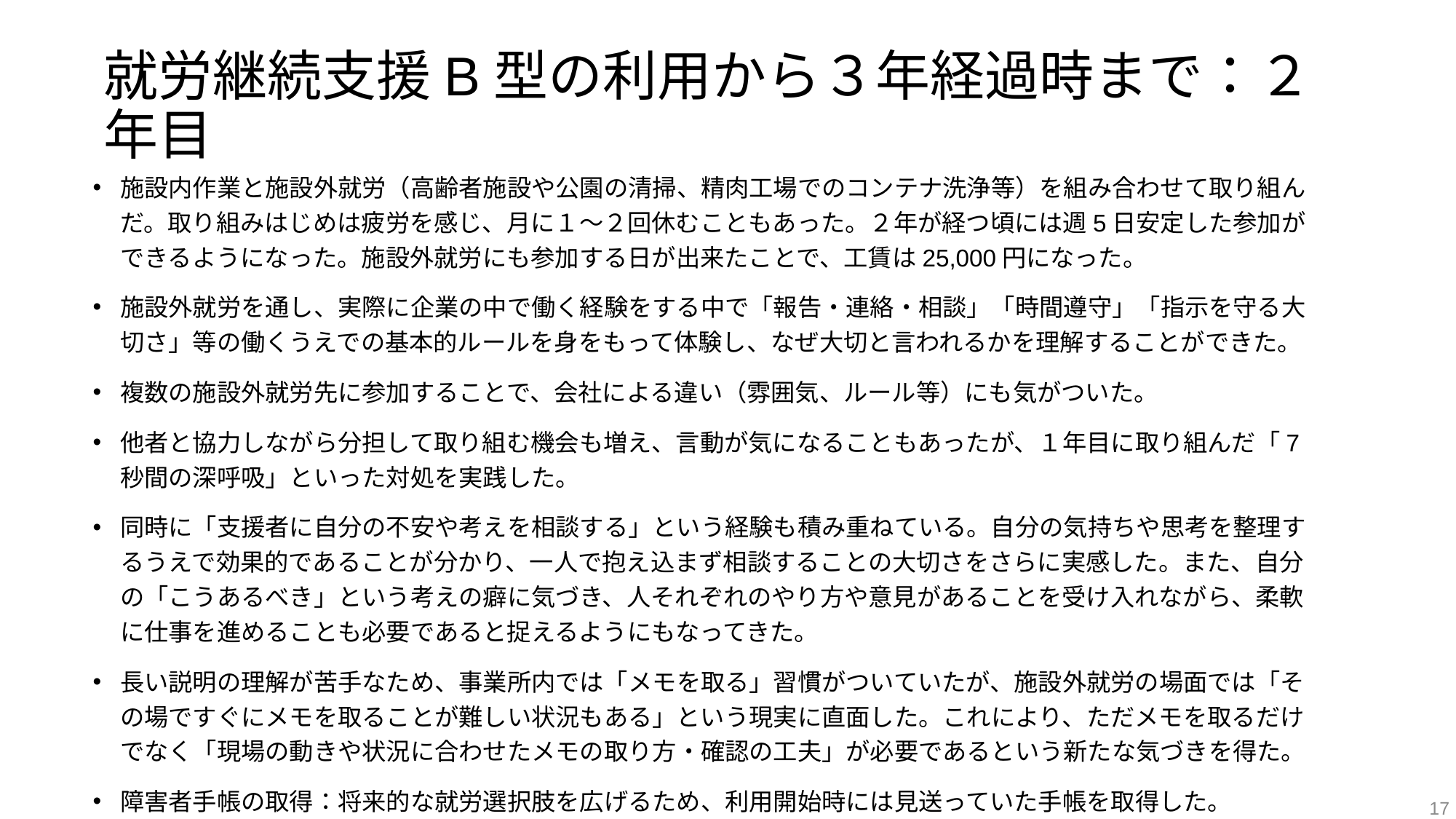

# 就労継続支援B型の利用から３年経過時まで：２年目
施設内作業と施設外就労（高齢者施設や公園の清掃、精肉工場でのコンテナ洗浄等）を組み合わせて取り組んだ。取り組みはじめは疲労を感じ、月に１～２回休むこともあった。２年が経つ頃には週5日安定した参加ができるようになった。施設外就労にも参加する日が出来たことで、工賃は25,000円になった。
施設外就労を通し、実際に企業の中で働く経験をする中で「報告・連絡・相談」「時間遵守」「指示を守る大切さ」等の働くうえでの基本的ルールを身をもって体験し、なぜ大切と言われるかを理解することができた。
複数の施設外就労先に参加することで、会社による違い（雰囲気、ルール等）にも気がついた。
他者と協力しながら分担して取り組む機会も増え、言動が気になることもあったが、１年目に取り組んだ「7秒間の深呼吸」といった対処を実践した。
同時に「支援者に自分の不安や考えを相談する」という経験も積み重ねている。自分の気持ちや思考を整理するうえで効果的であることが分かり、一人で抱え込まず相談することの大切さをさらに実感した。また、自分の「こうあるべき」という考えの癖に気づき、人それぞれのやり方や意見があることを受け入れながら、柔軟に仕事を進めることも必要であると捉えるようにもなってきた。
長い説明の理解が苦手なため、事業所内では「メモを取る」習慣がついていたが、施設外就労の場面では「その場ですぐにメモを取ることが難しい状況もある」という現実に直面した。これにより、ただメモを取るだけでなく「現場の動きや状況に合わせたメモの取り方・確認の工夫」が必要であるという新たな気づきを得た。
障害者手帳の取得：将来的な就労選択肢を広げるため、利用開始時には見送っていた手帳を取得した。
17